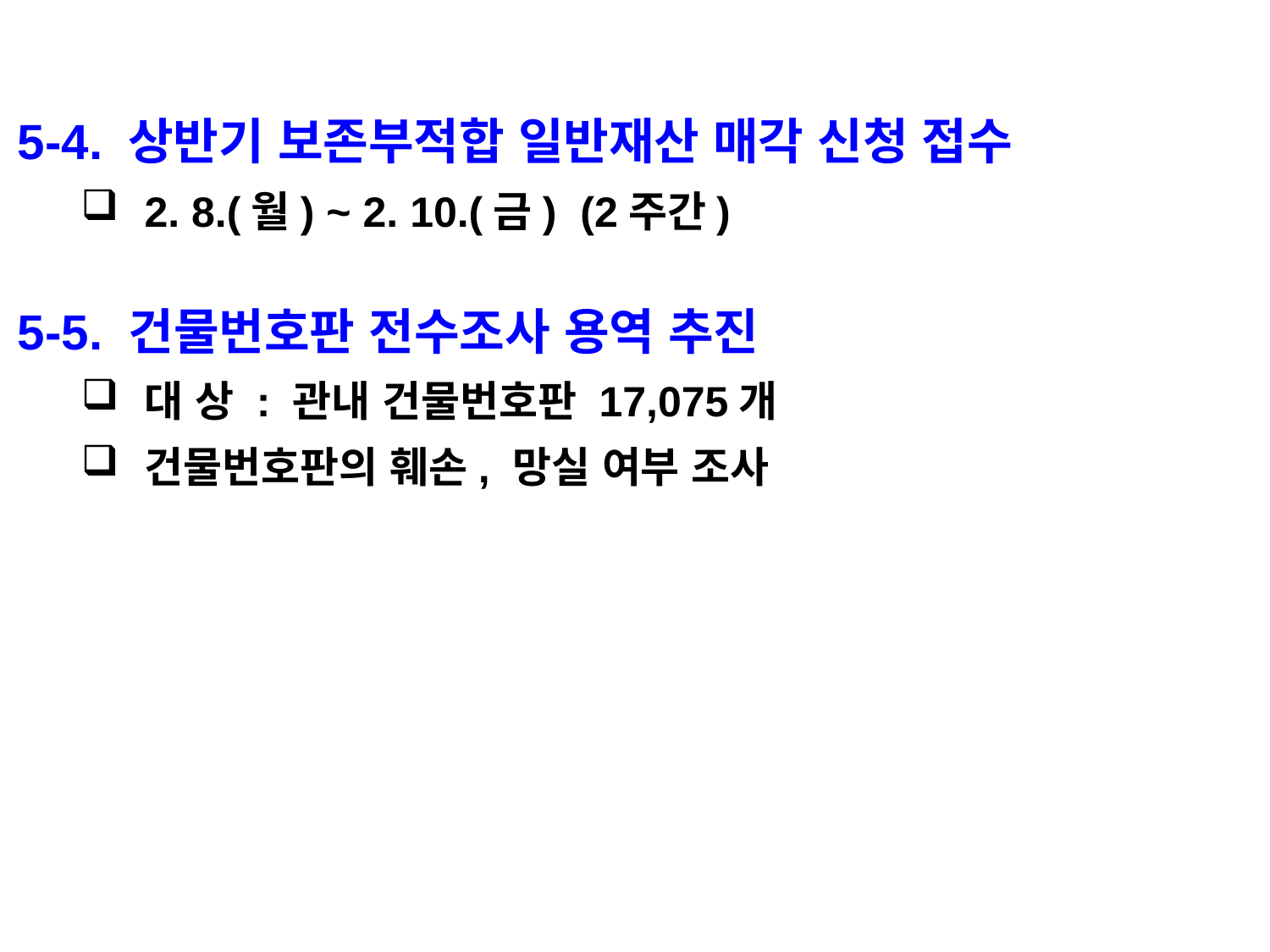

5-4. 상반기 보존부적합 일반재산 매각 신청 접수
2. 8.(월) ~ 2. 10.(금)  (2주간)
5-5. 건물번호판 전수조사 용역 추진
대 상 : 관내 건물번호판 17,075개
건물번호판의 훼손, 망실 여부 조사